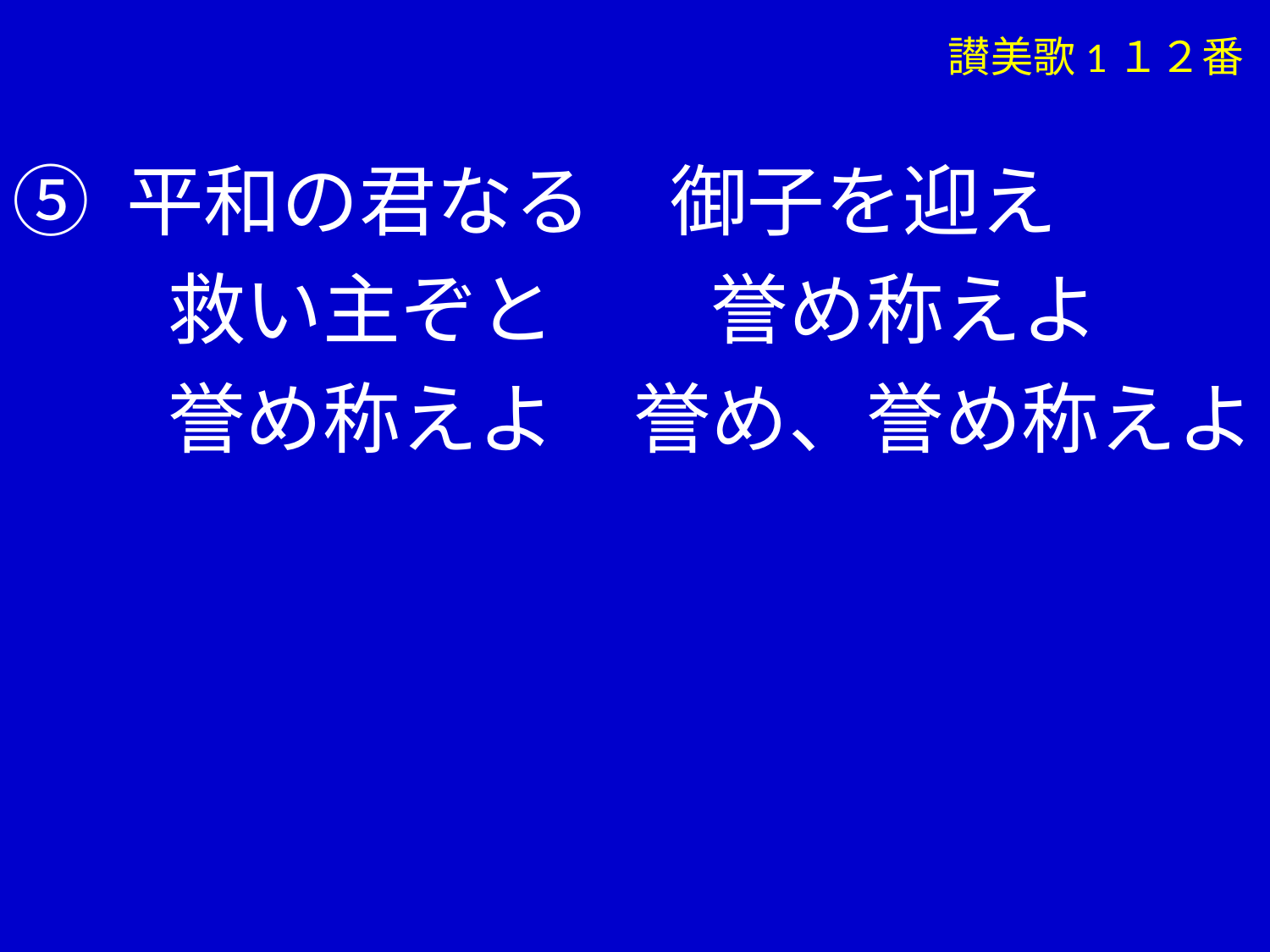

# 讃美歌1１２番
⑤ 平和の君なる　御子を迎え
　　救い主ぞと　　誉め称えよ
　　誉め称えよ　誉め、誉め称えよ